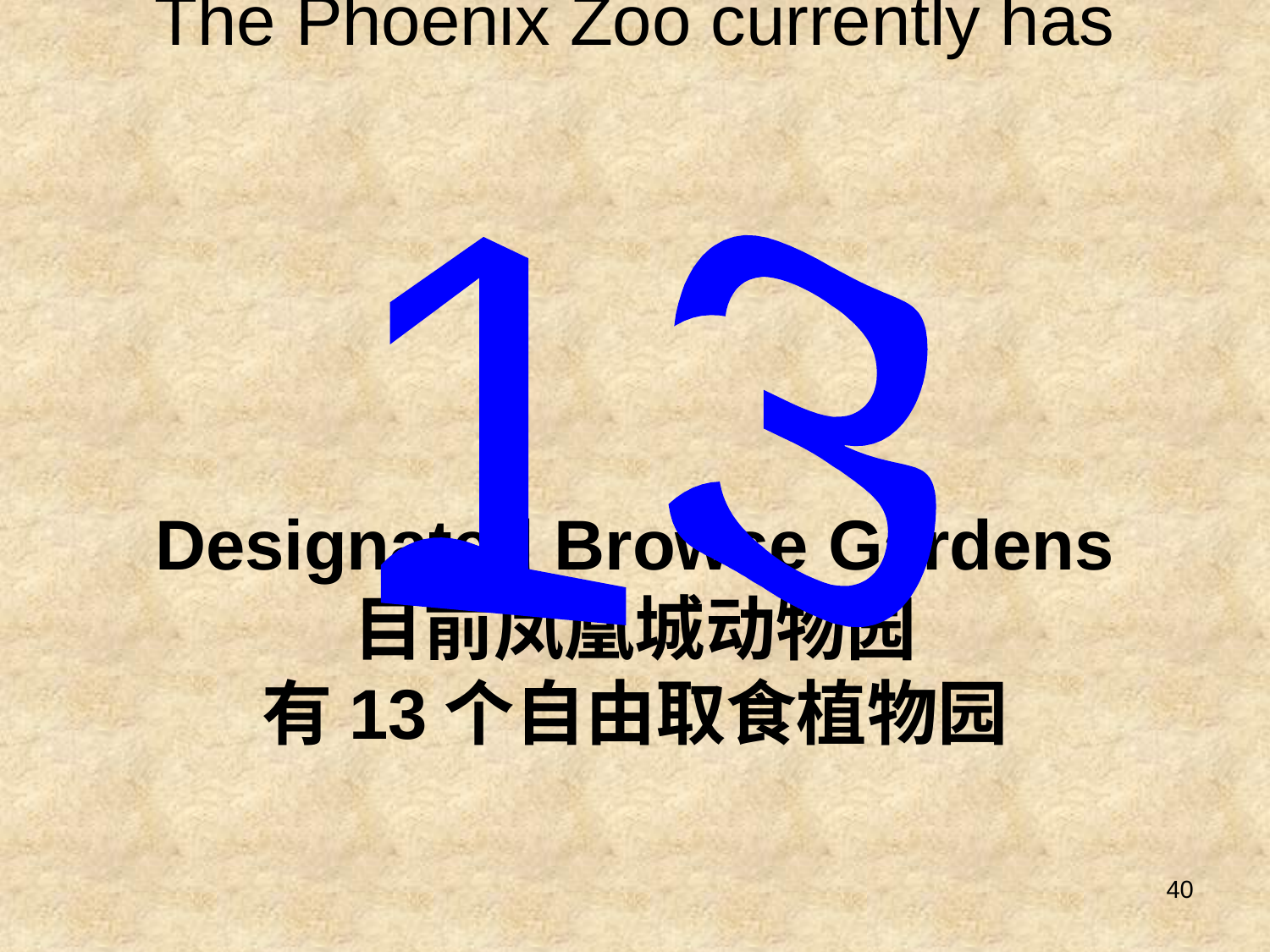

The Phoenix Zoo currently has

Designated Browse Gardens
目前凤凰城动物园
有13个自由取食植物园
13
40